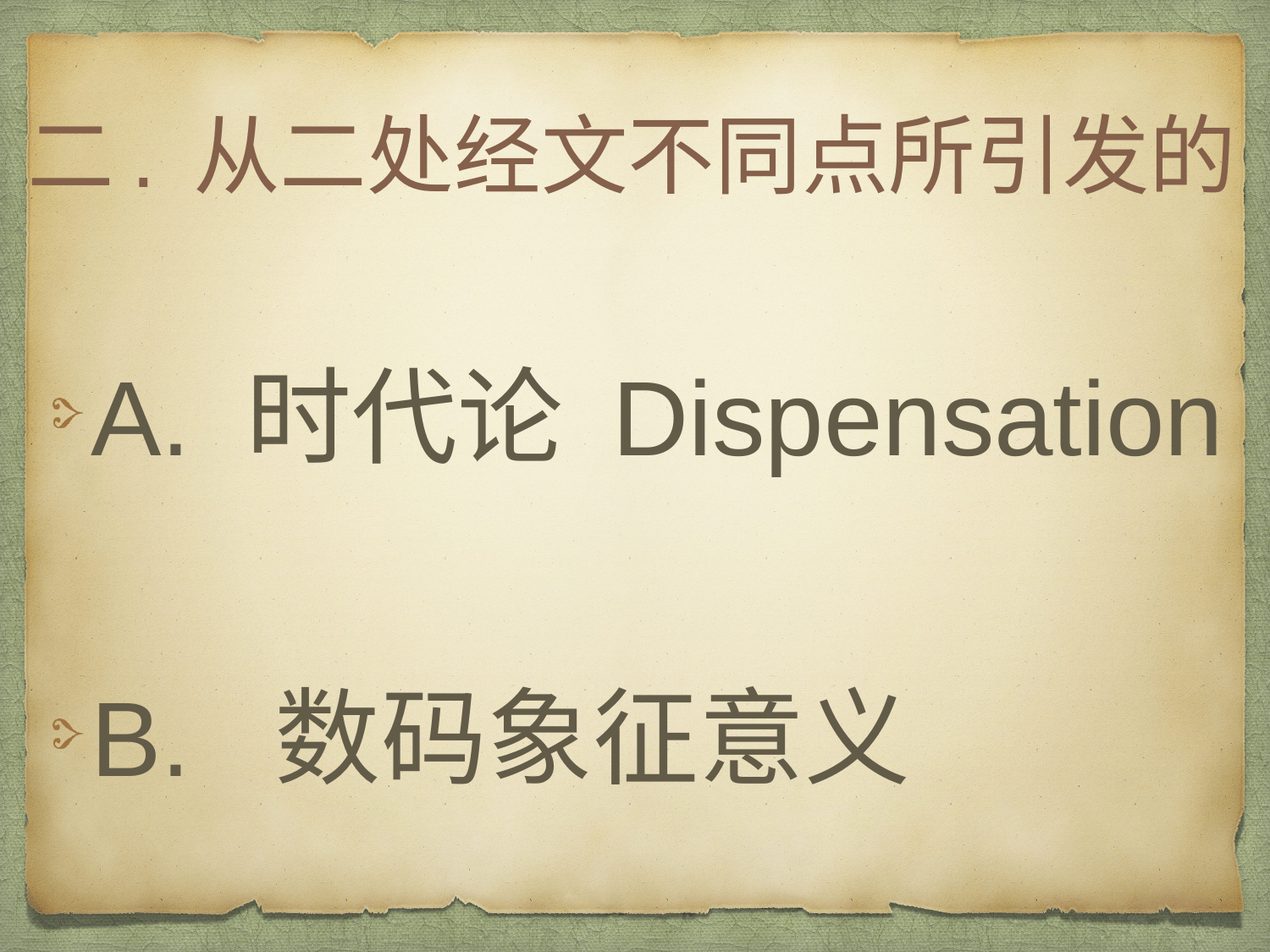

# 二. 从二处经文不同点所引发的
A. 时代论 Dispensation

B.  数码象征意义